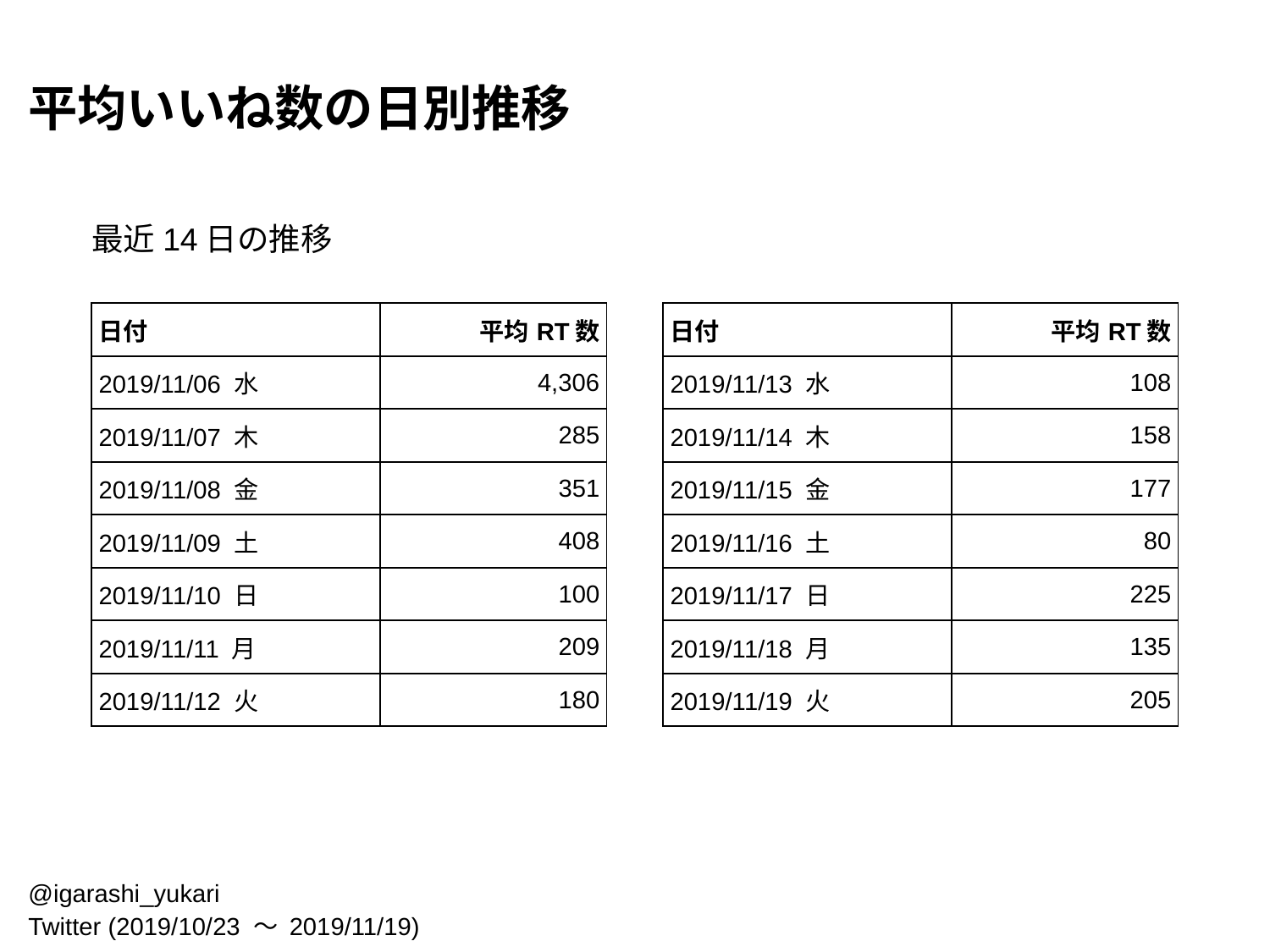

平均いいね数の日別推移
最近14日の推移
| 日付 | 平均RT数 |
| --- | --- |
| 2019/11/06 水 | 4,306 |
| 2019/11/07 木 | 285 |
| 2019/11/08 金 | 351 |
| 2019/11/09 土 | 408 |
| 2019/11/10 日 | 100 |
| 2019/11/11 月 | 209 |
| 2019/11/12 火 | 180 |
| 日付 | 平均RT数 |
| --- | --- |
| 2019/11/13 水 | 108 |
| 2019/11/14 木 | 158 |
| 2019/11/15 金 | 177 |
| 2019/11/16 土 | 80 |
| 2019/11/17 日 | 225 |
| 2019/11/18 月 | 135 |
| 2019/11/19 火 | 205 |
@igarashi_yukari
Twitter (2019/10/23 〜 2019/11/19)